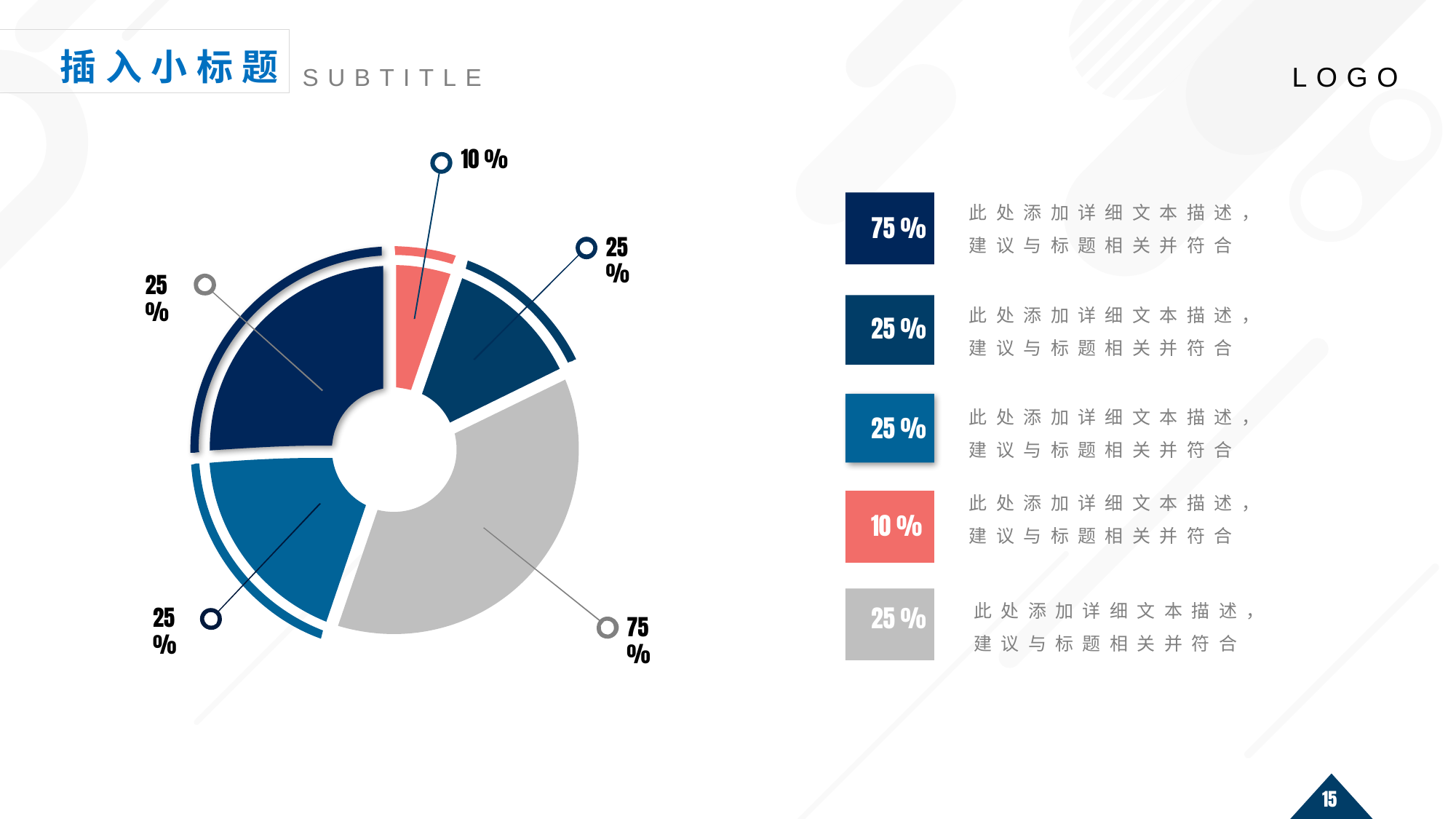

10 %

25 %
25 %
25 %
75 %
此处添加详细文本描述，建议与标题相关并符合
此处添加详细文本描述，建议与标题相关并符合
此处添加详细文本描述，建议与标题相关并符合
此处添加详细文本描述，建议与标题相关并符合
此处添加详细文本描述，建议与标题相关并符合

75 %

25 %

25 %

10 %

25 %